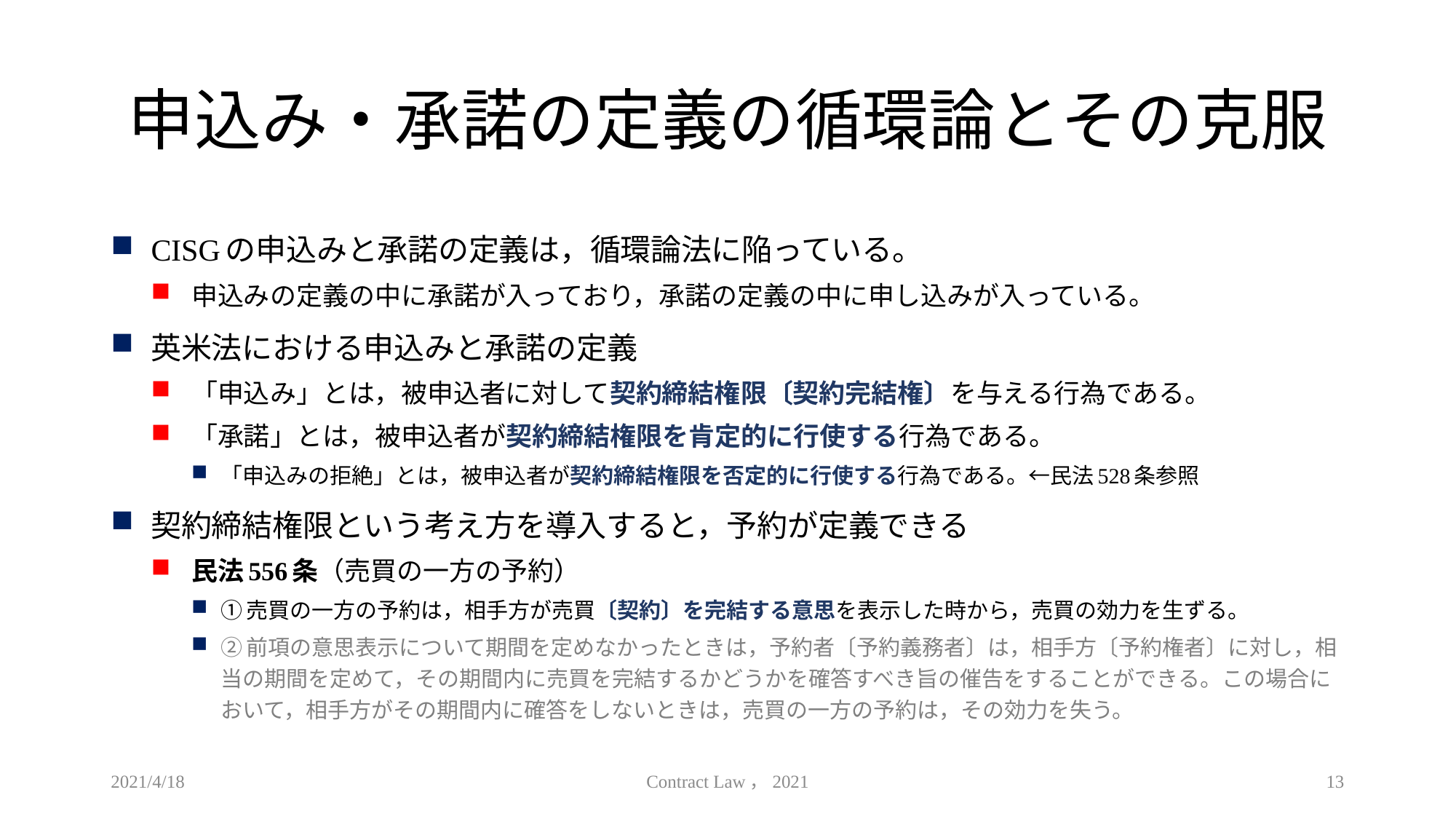

# 申込み・承諾の定義の循環論とその克服
CISGの申込みと承諾の定義は，循環論法に陥っている。
申込みの定義の中に承諾が入っており，承諾の定義の中に申し込みが入っている。
英米法における申込みと承諾の定義
「申込み」とは，被申込者に対して契約締結権限〔契約完結権〕を与える行為である。
「承諾」とは，被申込者が契約締結権限を肯定的に行使する行為である。
「申込みの拒絶」とは，被申込者が契約締結権限を否定的に行使する行為である。←民法528条参照
契約締結権限という考え方を導入すると，予約が定義できる
民法556条（売買の一方の予約）
①売買の一方の予約は，相手方が売買〔契約〕を完結する意思を表示した時から，売買の効力を生ずる。
②前項の意思表示について期間を定めなかったときは，予約者〔予約義務者〕は，相手方〔予約権者〕に対し，相当の期間を定めて，その期間内に売買を完結するかどうかを確答すべき旨の催告をすることができる。この場合において，相手方がその期間内に確答をしないときは，売買の一方の予約は，その効力を失う。
2021/4/18
Contract Law，2021
13